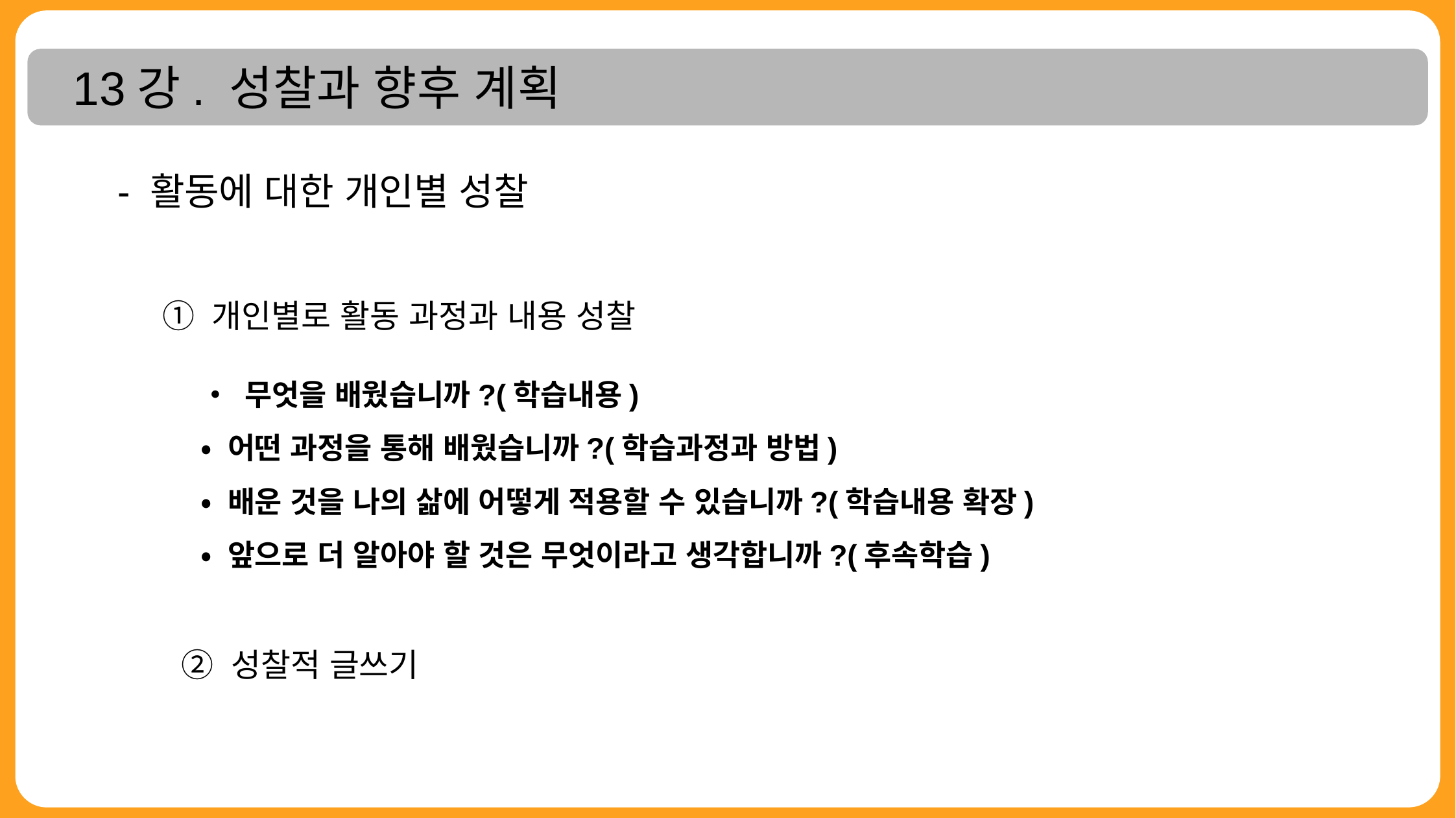

13강. 성찰과 향후 계획
- 활동에 대한 개인별 성찰
① 개인별로 활동 과정과 내용 성찰
• 무엇을 배웠습니까?(학습내용)
• 어떤 과정을 통해 배웠습니까?(학습과정과 방법)
• 배운 것을 나의 삶에 어떻게 적용할 수 있습니까?(학습내용 확장)
• 앞으로 더 알아야 할 것은 무엇이라고 생각합니까?(후속학습)
② 성찰적 글쓰기